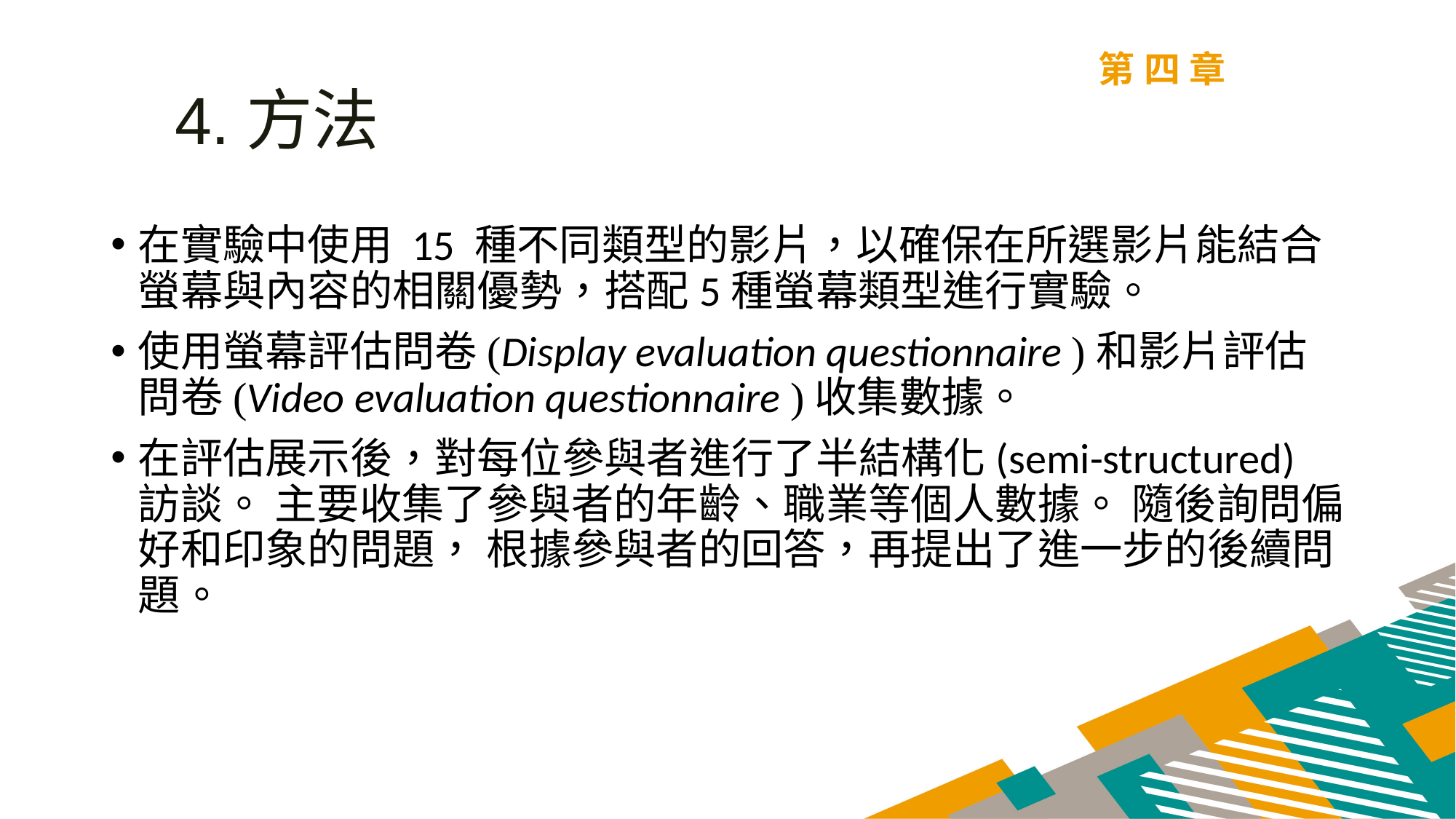

第四章
4.方法
在實驗中使用 15 種不同類型的影片，以確保在所選影片能結合螢幕與內容的相關優勢，搭配5種螢幕類型進行實驗。
使用螢幕評估問卷(Display evaluation questionnaire )和影片評估問卷(Video evaluation questionnaire )收集數據。
在評估展示後，對每位參與者進行了半結構化(semi-structured)訪談。 主要收集了參與者的年齡、職業等個人數據。 隨後詢問偏好和印象的問題， 根據參與者的回答，再提出了進一步的後續問題。